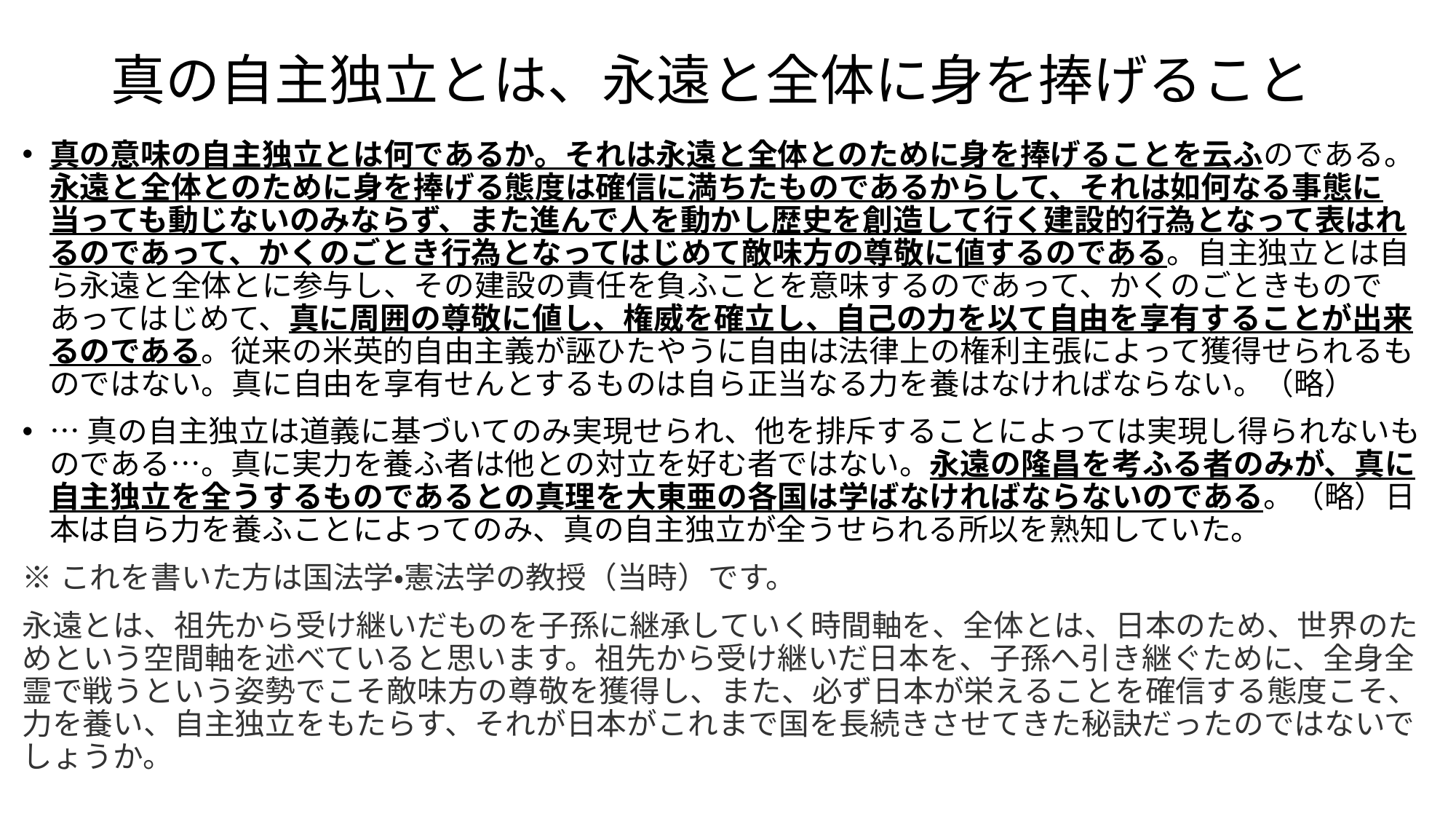

# 真の自主独立とは、永遠と全体に身を捧げること
真の意味の自主独立とは何であるか。それは永遠と全体とのために身を捧げることを云ふのである。永遠と全体とのために身を捧げる態度は確信に満ちたものであるからして、それは如何なる事態に当っても動じないのみならず、また進んで人を動かし歴史を創造して行く建設的行為となって表はれるのであって、かくのごとき行為となってはじめて敵味方の尊敬に値するのである。自主独立とは自ら永遠と全体とに参与し、その建設の責任を負ふことを意味するのであって、かくのごときものであってはじめて、真に周囲の尊敬に値し、権威を確立し、自己の力を以て自由を享有することが出来るのである。従来の米英的自由主義が誣ひたやうに自由は法律上の権利主張によって獲得せられるものではない。真に自由を享有せんとするものは自ら正当なる力を養はなければならない。（略）
…真の自主独立は道義に基づいてのみ実現せられ、他を排斥することによっては実現し得られないものである…。真に実力を養ふ者は他との対立を好む者ではない。永遠の隆昌を考ふる者のみが、真に自主独立を全うするものであるとの真理を大東亜の各国は学ばなければならないのである。（略）日本は自ら力を養ふことによってのみ、真の自主独立が全うせられる所以を熟知していた。
※これを書いた方は国法学・憲法学の教授（当時）です。
永遠とは、祖先から受け継いだものを子孫に継承していく時間軸を、全体とは、日本のため、世界のためという空間軸を述べていると思います。祖先から受け継いだ日本を、子孫へ引き継ぐために、全身全霊で戦うという姿勢でこそ敵味方の尊敬を獲得し、また、必ず日本が栄えることを確信する態度こそ、力を養い、自主独立をもたらす、それが日本がこれまで国を長続きさせてきた秘訣だったのではないでしょうか。